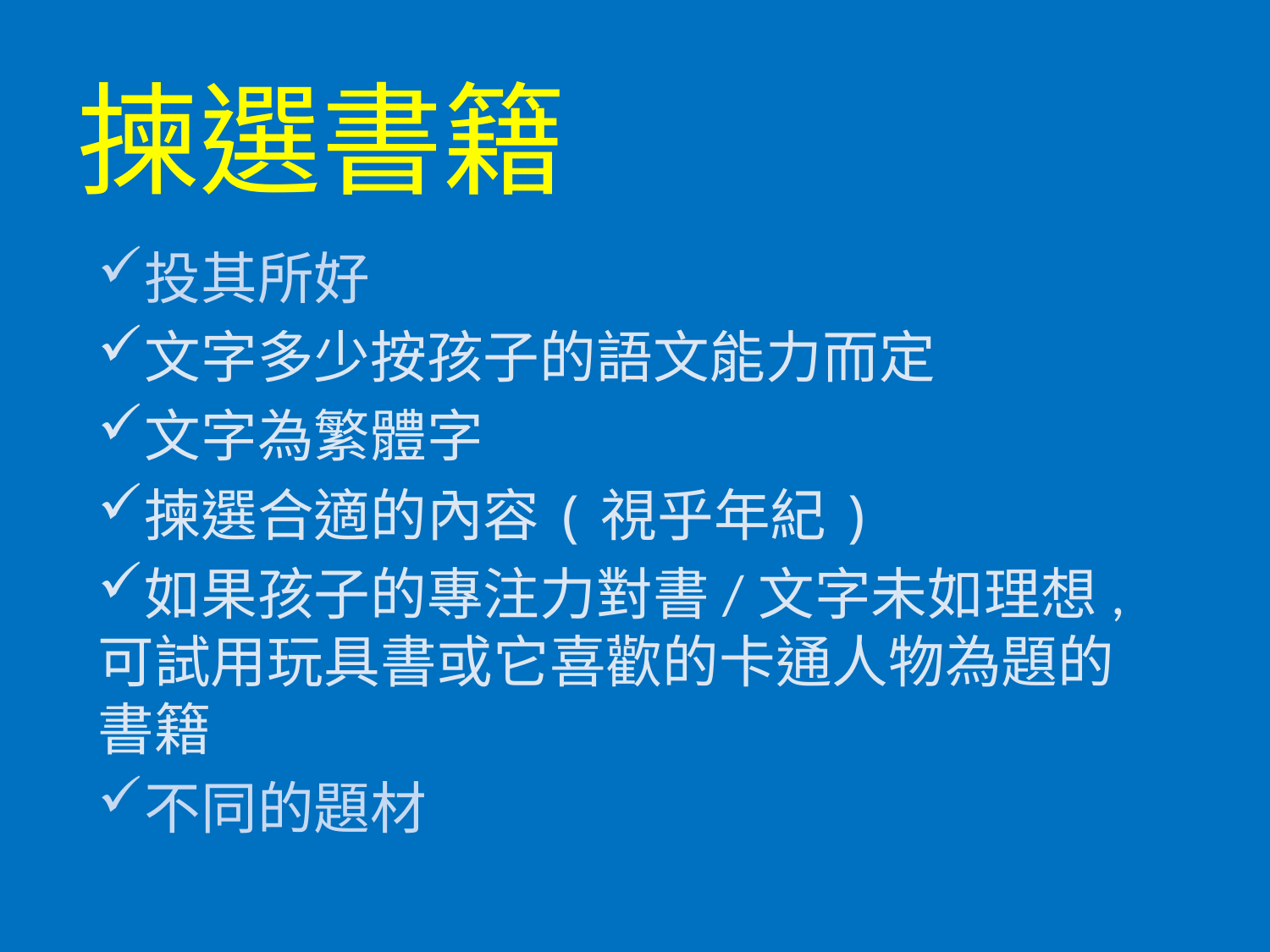

# 揀選書籍
投其所好
文字多少按孩子的語文能力而定
文字為繁體字
揀選合適的內容(視乎年紀)
如果孩子的專注力對書/文字未如理想, 可試用玩具書或它喜歡的卡通人物為題的書籍
不同的題材